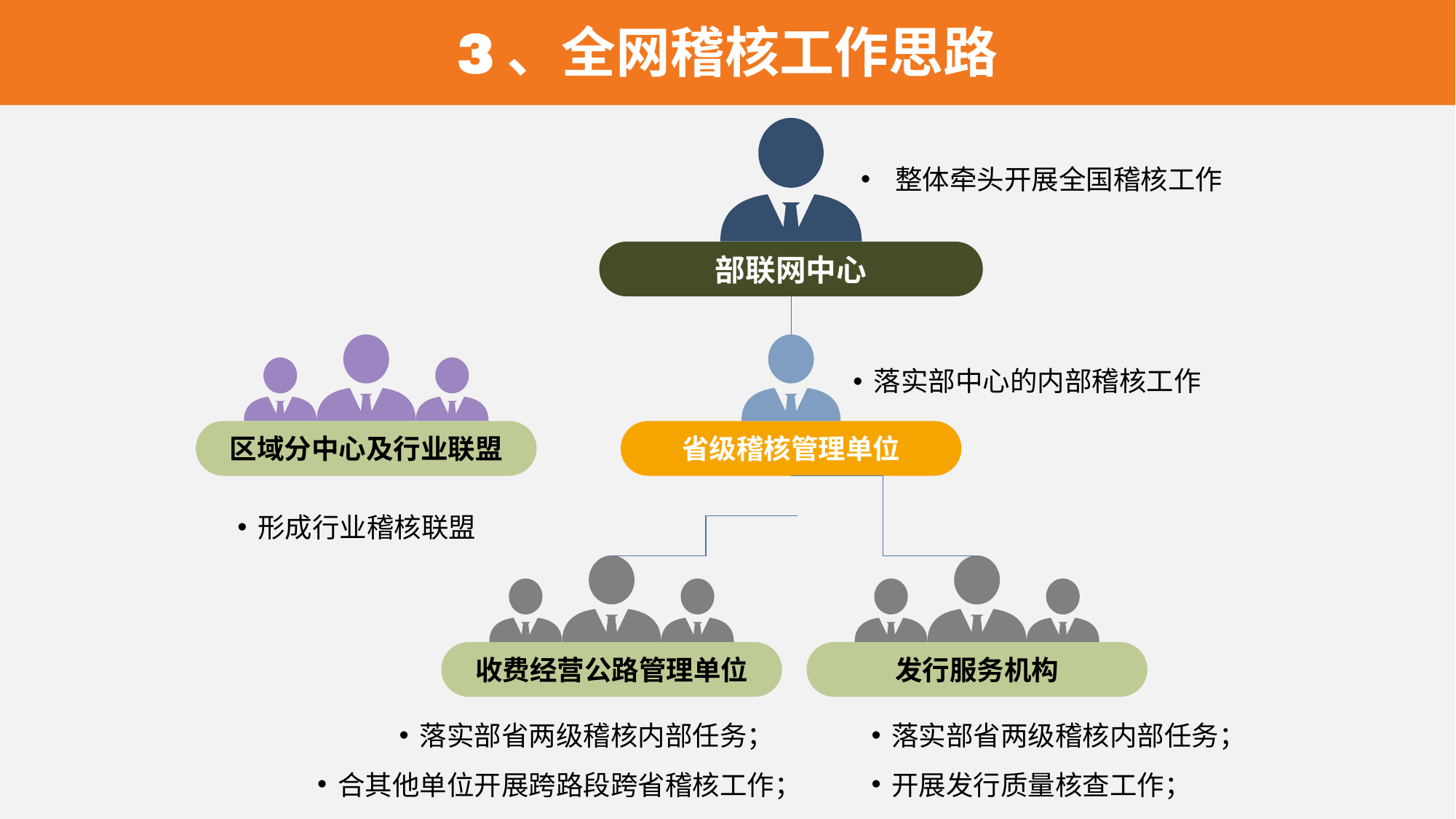

3、全网稽核工作思路

部联网中心

省级稽核管理单位

收费经营公路管理单位
发行服务机构

区域分中心及行业联盟
整体牵头开展全国稽核工作
落实部中心的内部稽核工作
形成行业稽核联盟
落实部省两级稽核内部任务；
合其他单位开展跨路段跨省稽核工作；
落实部省两级稽核内部任务；
开展发行质量核查工作；